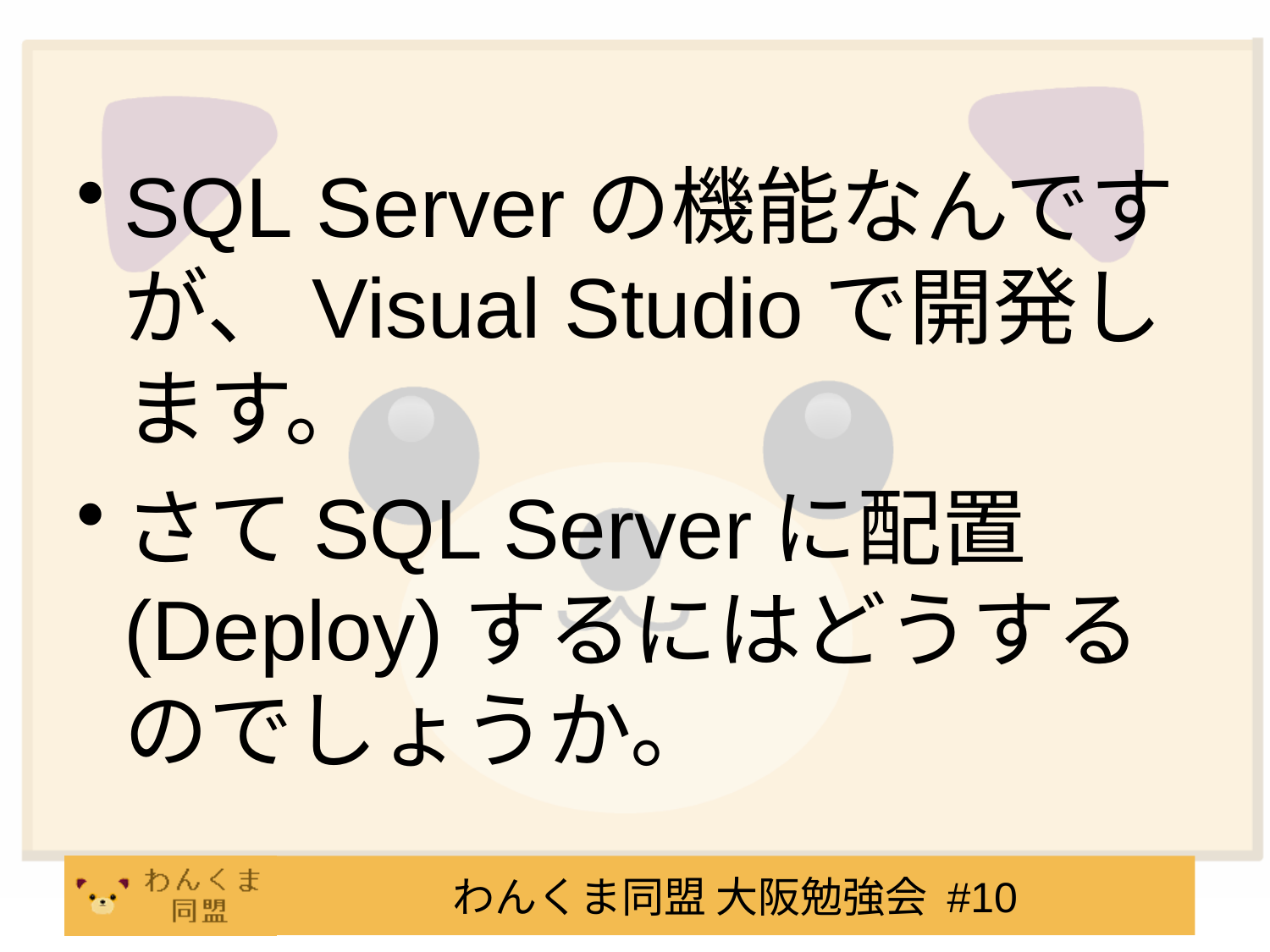

#
SQL Serverの機能なんですが、Visual Studioで開発します。
さてSQL Serverに配置(Deploy)するにはどうするのでしょうか。